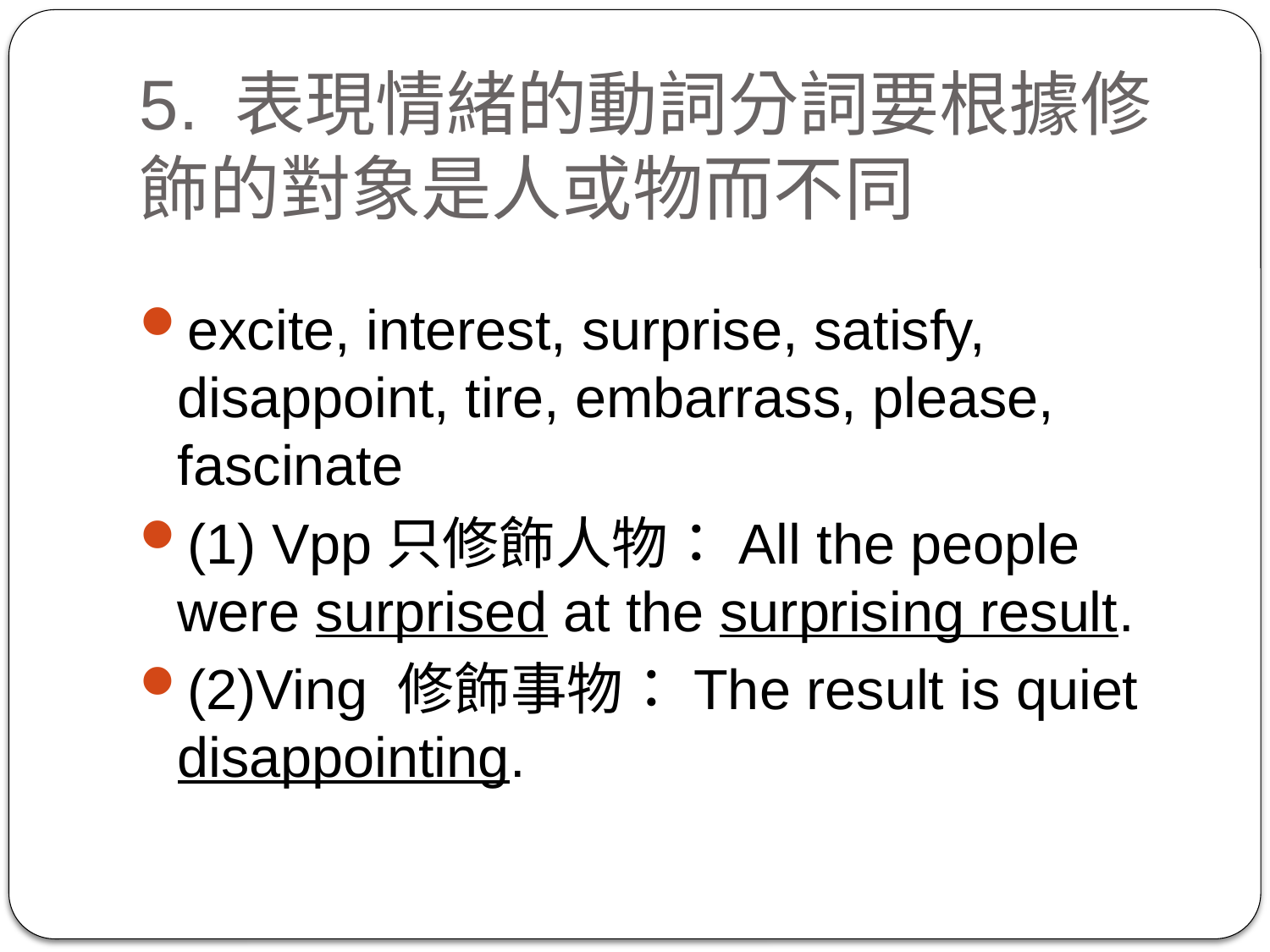

# 5. 表現情緒的動詞分詞要根據修飾的對象是人或物而不同
excite, interest, surprise, satisfy, disappoint, tire, embarrass, please, fascinate
(1) Vpp只修飾人物：All the people were surprised at the surprising result.
(2)Ving 修飾事物：The result is quiet disappointing.